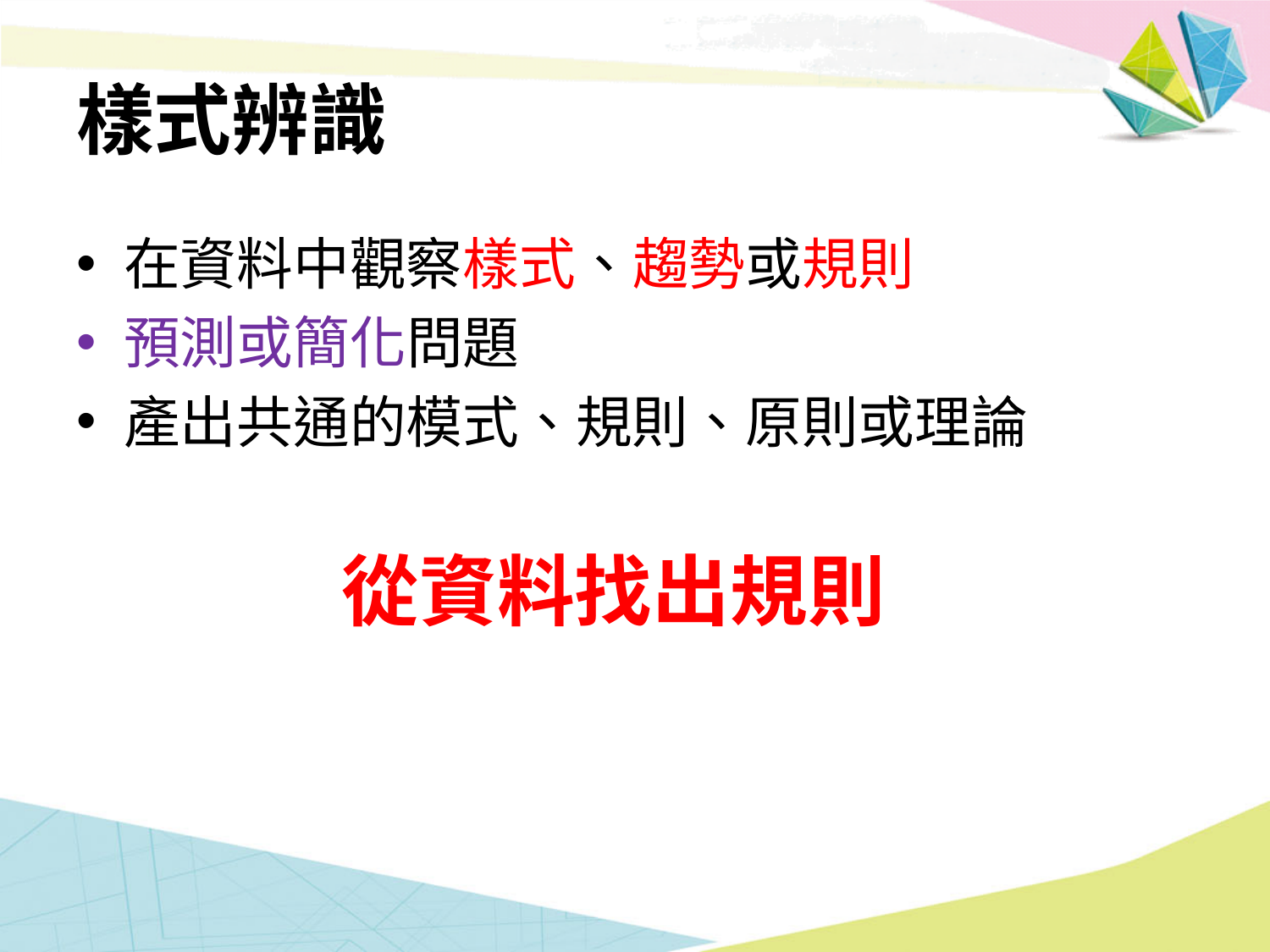

# 樣式辨識
在資料中觀察樣式、趨勢或規則
預測或簡化問題
產出共通的模式、規則、原則或理論
從資料找出規則